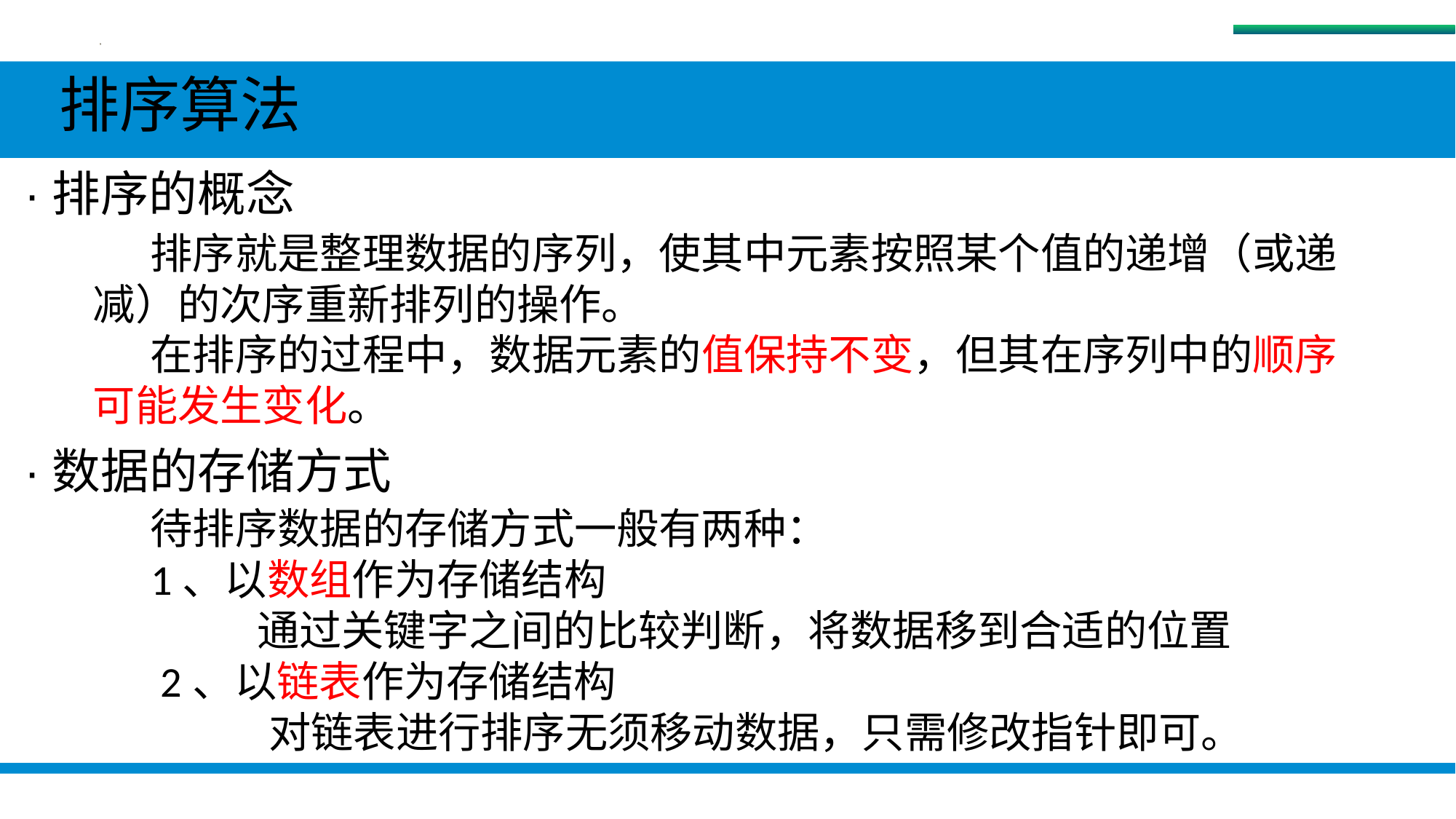

排序算法

  排序算法
 ·排序的概念
    排序就是整理数据的序列，使其中元素按照某个值的递增（或递减）的次序重新排列的操作。
    在排序的过程中，数据元素的值保持不变，但其在序列中的顺序可能发生变化。
 ·数据的存储方式
    待排序数据的存储方式一般有两种：
      1、以数组作为存储结构
             通过关键字之间的比较判断，将数据移到合适的位置
       2、以链表作为存储结构
              对链表进行排序无须移动数据，只需修改指针即可。
#